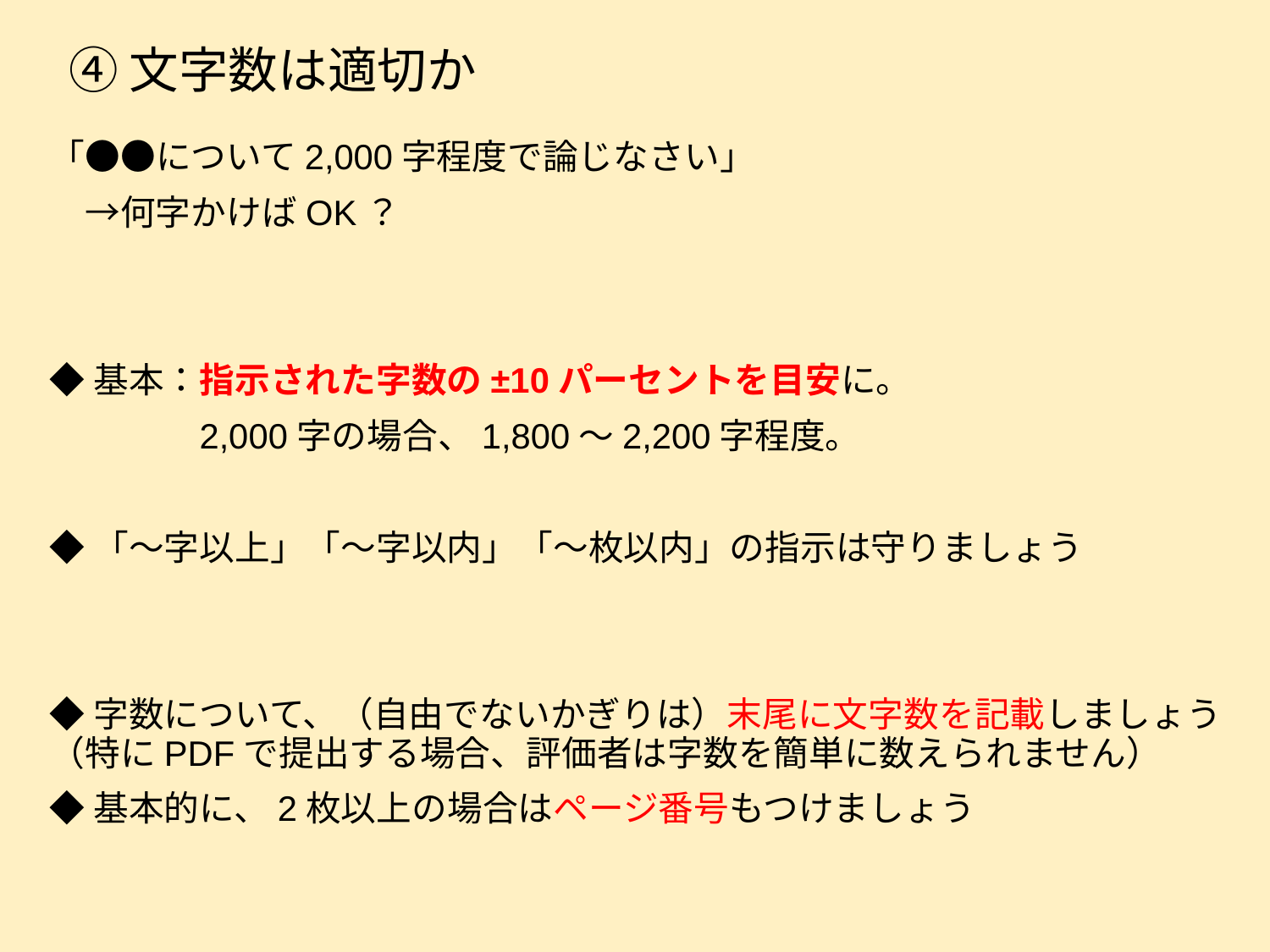

# ④文字数は適切か
「●●について2,000字程度で論じなさい」
　→何字かけばOK？

◆基本：指示された字数の±10パーセントを目安に。
　　　　2,000字の場合、1,800～2,200字程度。

◆「～字以上」「～字以内」「～枚以内」の指示は守りましょう

◆字数について、（自由でないかぎりは）末尾に文字数を記載しましょう（特にPDFで提出する場合、評価者は字数を簡単に数えられません）
◆基本的に、2枚以上の場合はページ番号もつけましょう